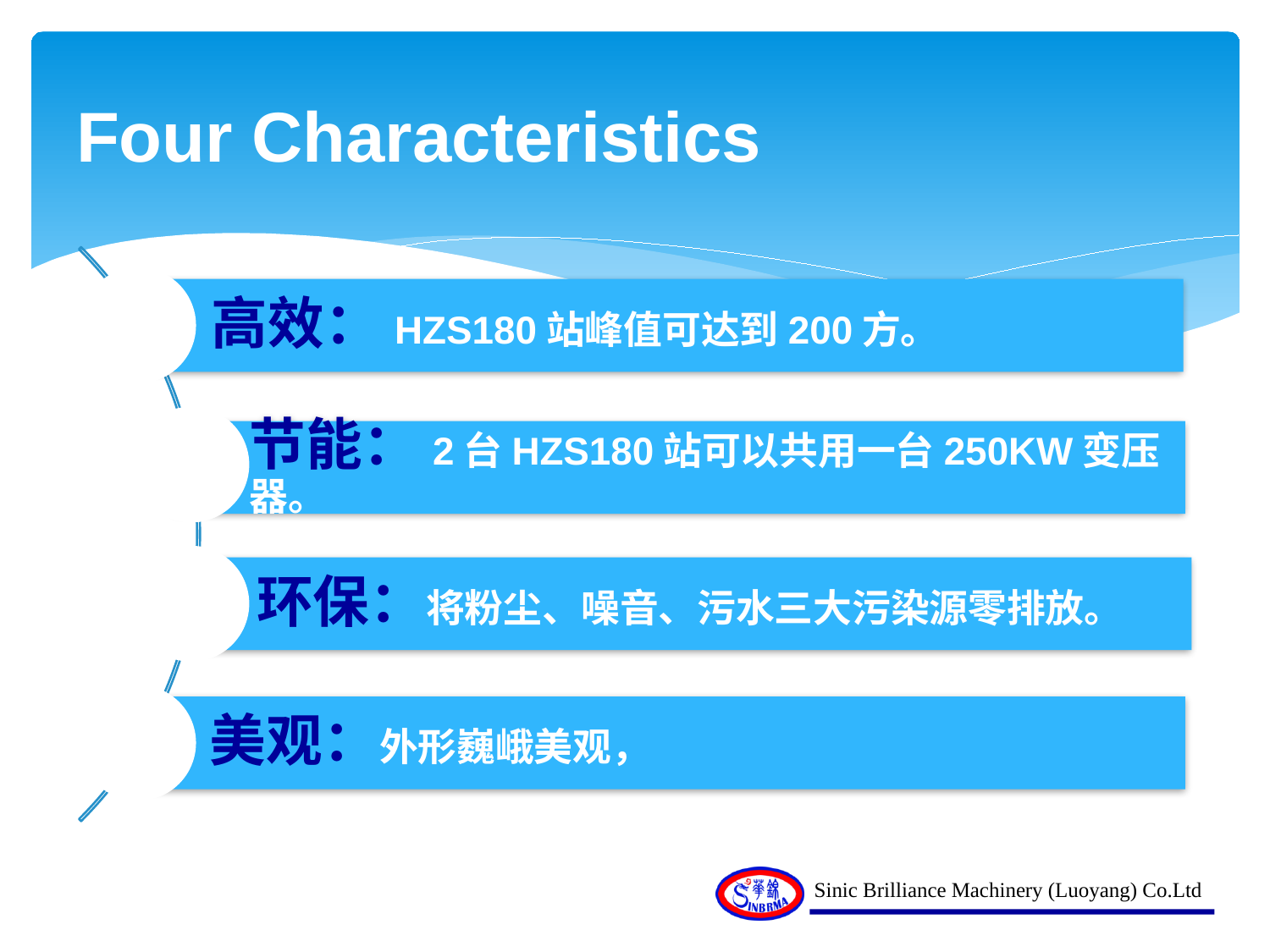

# Four Characteristics
高效：HZS180站峰值可达到200方。
节能：2台HZS180站可以共用一台250KW变压器。
环保：将粉尘、噪音、污水三大污染源零排放。
美观：外形巍峨美观，